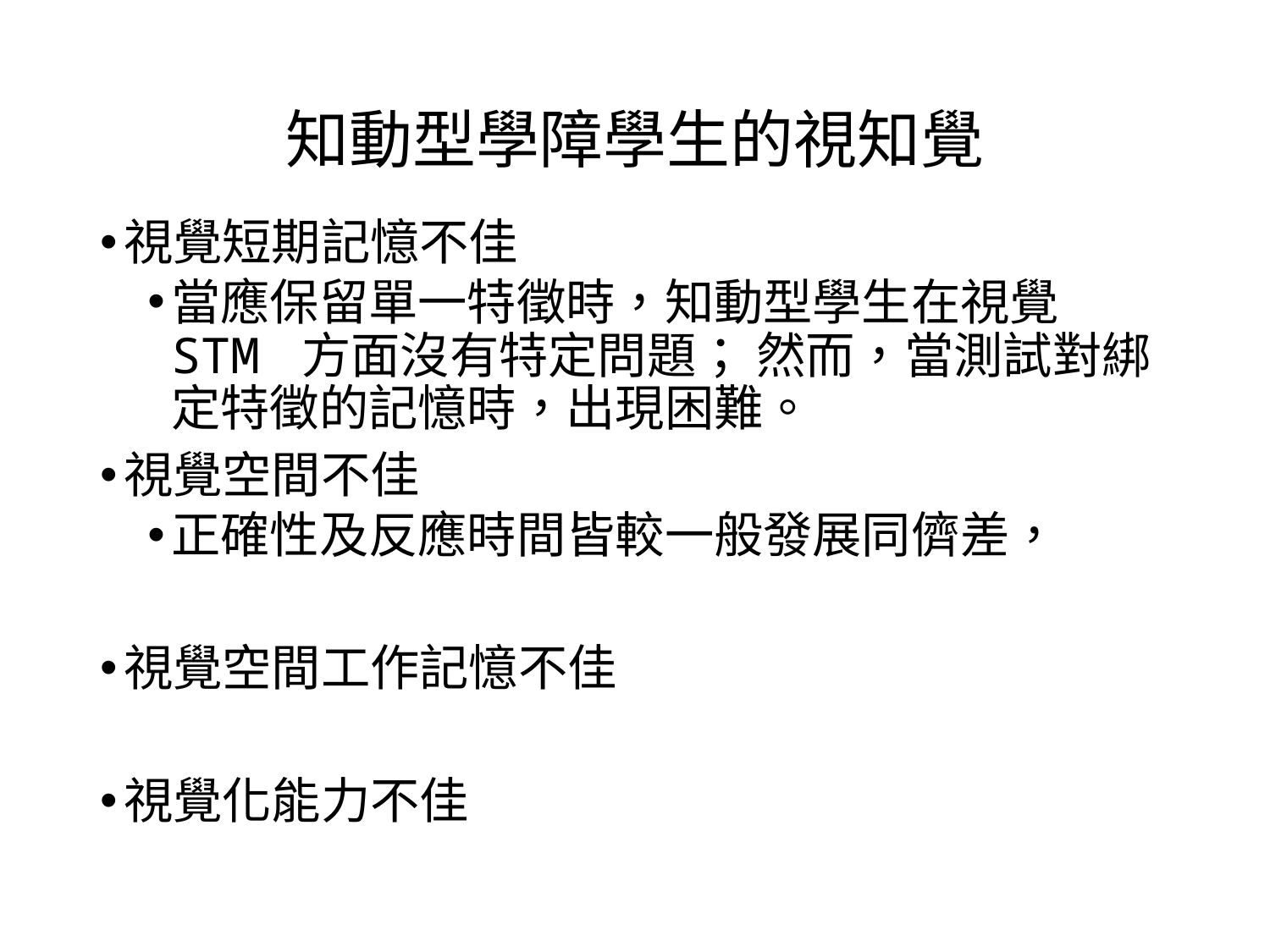

# 知動型學障學生的視知覺
視覺短期記憶不佳
當應保留單一特徵時，知動型學生在視覺 STM 方面沒有特定問題； 然而，當測試對綁定特徵的記憶時，出現困難。
視覺空間不佳
正確性及反應時間皆較一般發展同儕差，

視覺空間工作記憶不佳

視覺化能力不佳